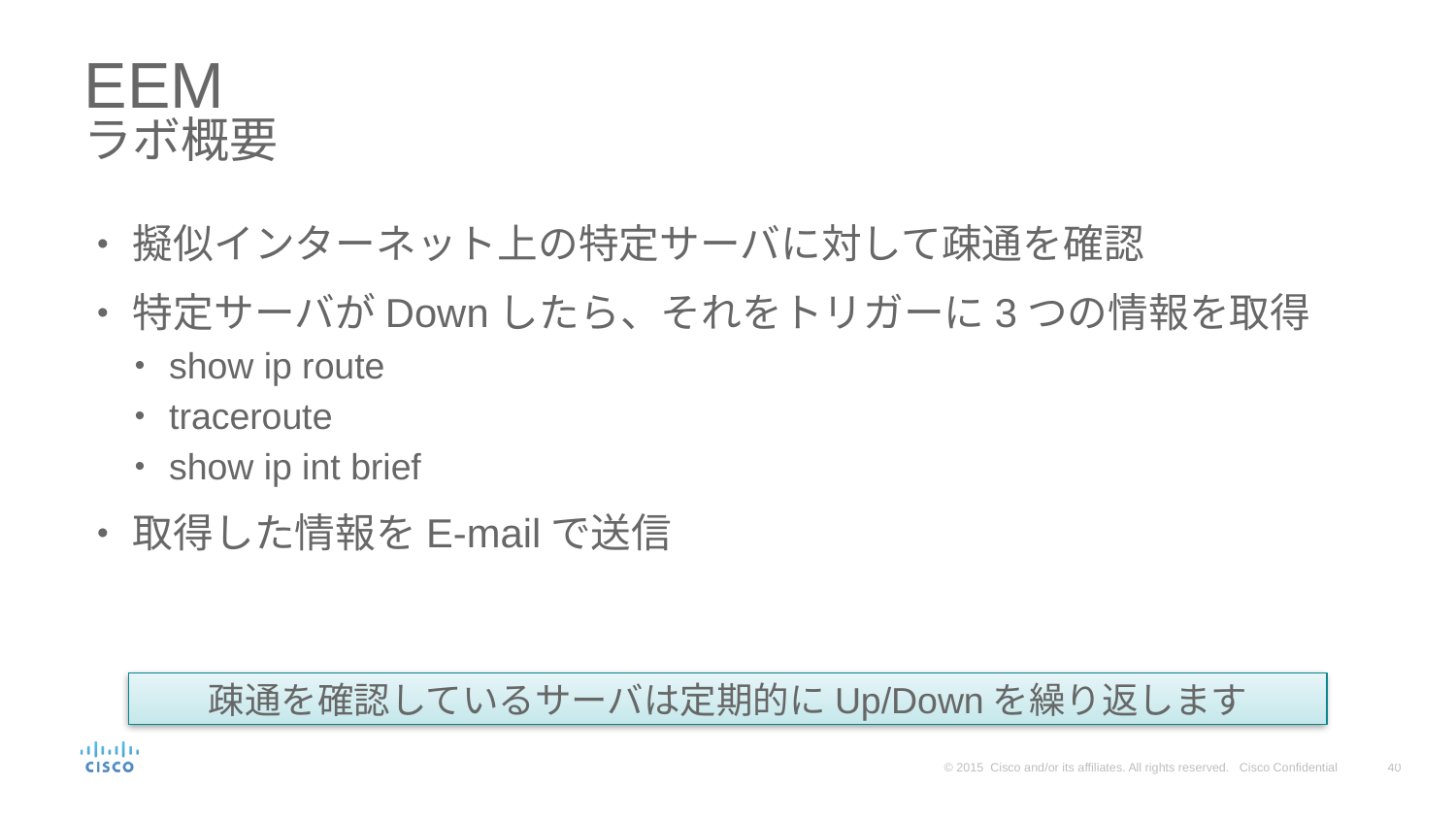

# EEM ラボ概要
擬似インターネット上の特定サーバに対して疎通を確認
特定サーバがDownしたら、それをトリガーに3つの情報を取得
show ip route
traceroute
show ip int brief
取得した情報をE-mailで送信
疎通を確認しているサーバは定期的にUp/Downを繰り返します